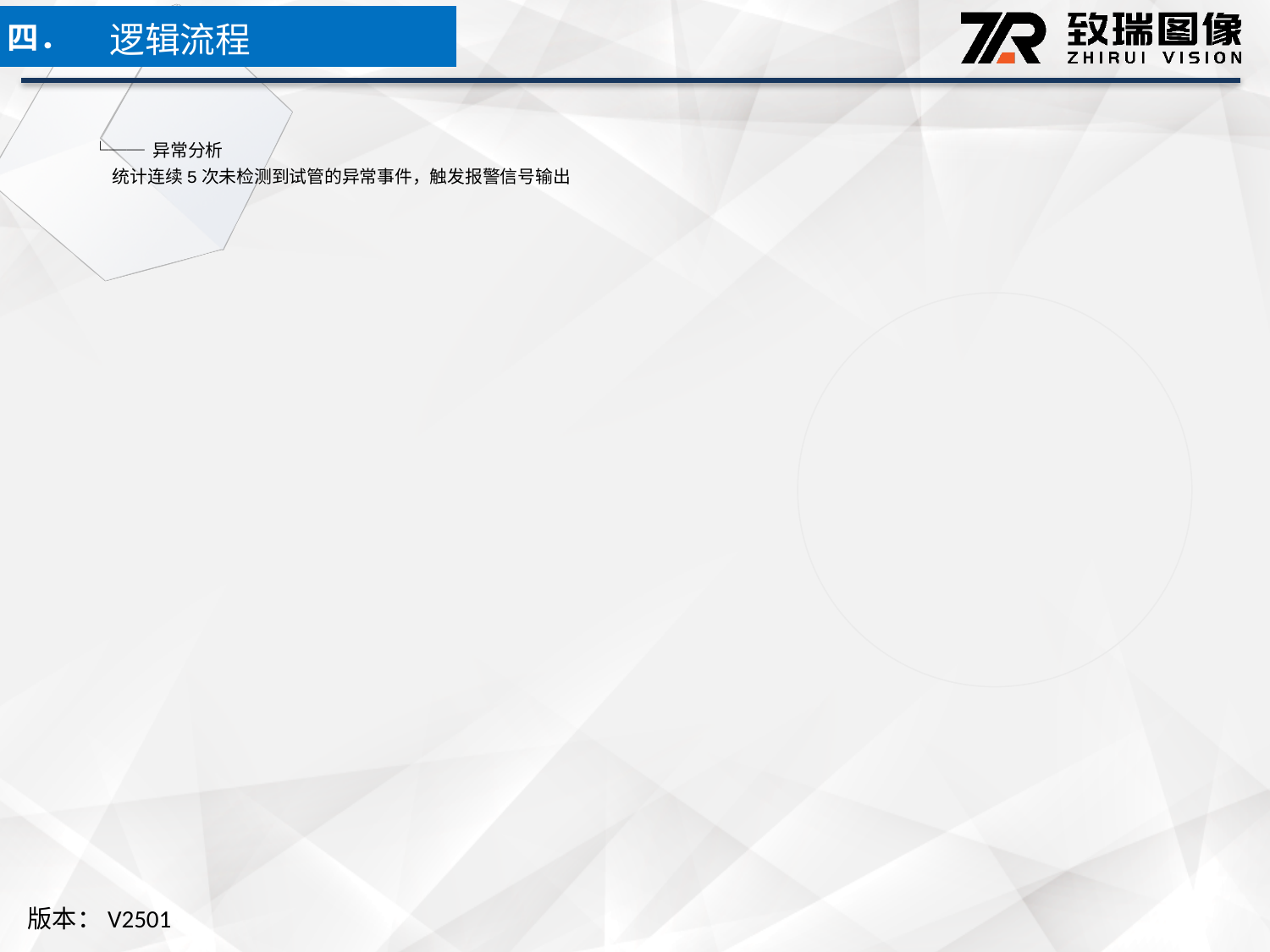

逻辑流程
四．

    └── 异常分析
        统计连续5次未检测到试管的异常事件，触发报警信号输出